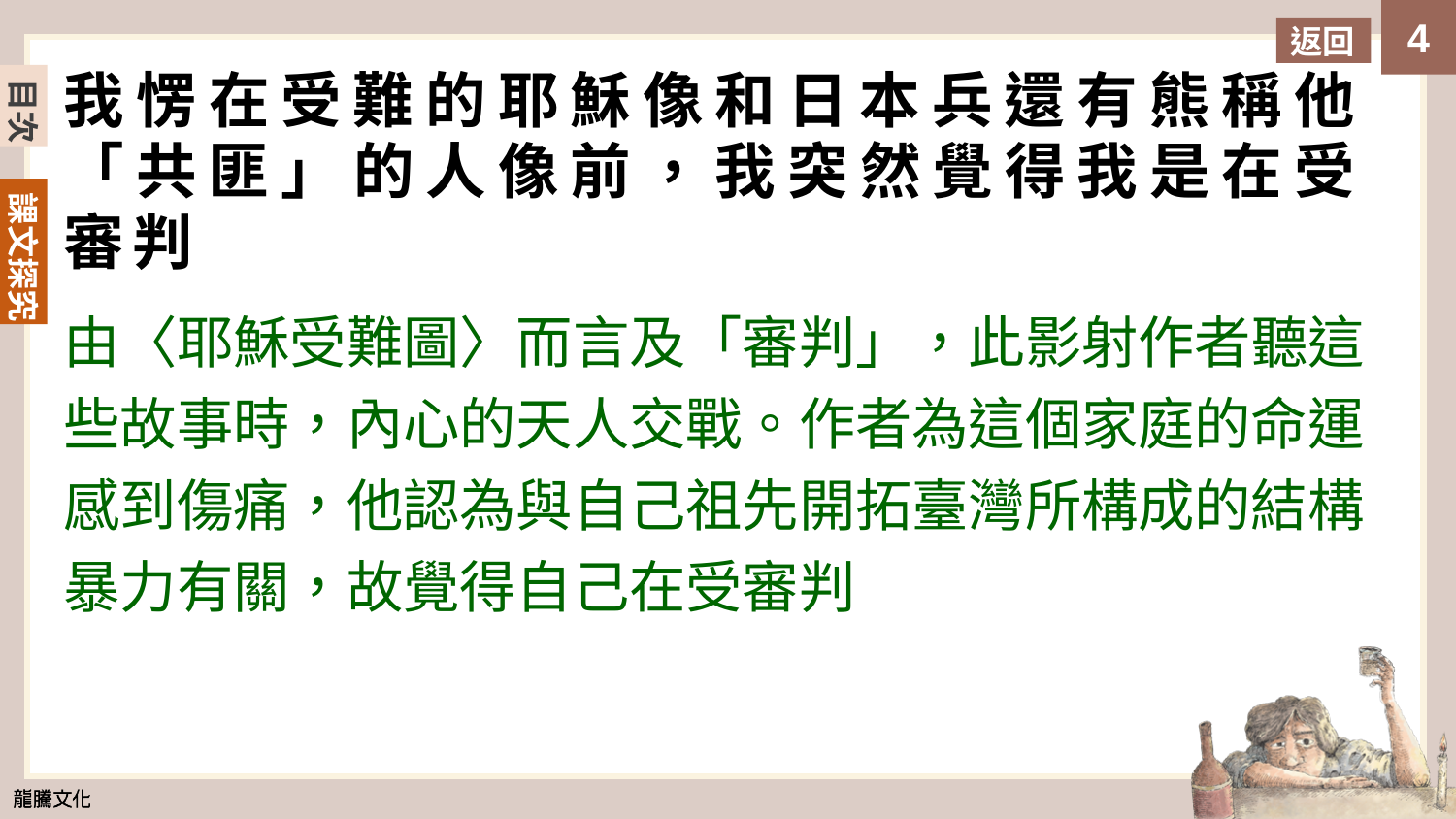

返回
我愣在受難的耶穌像和日本兵還有熊稱他「共匪」的人像前，我突然覺得我是在受審判
由〈耶穌受難圖〉而言及「審判」，此影射作者聽這些故事時，內心的天人交戰。作者為這個家庭的命運感到傷痛，他認為與自己祖先開拓臺灣所構成的結構暴力有關，故覺得自己在受審判